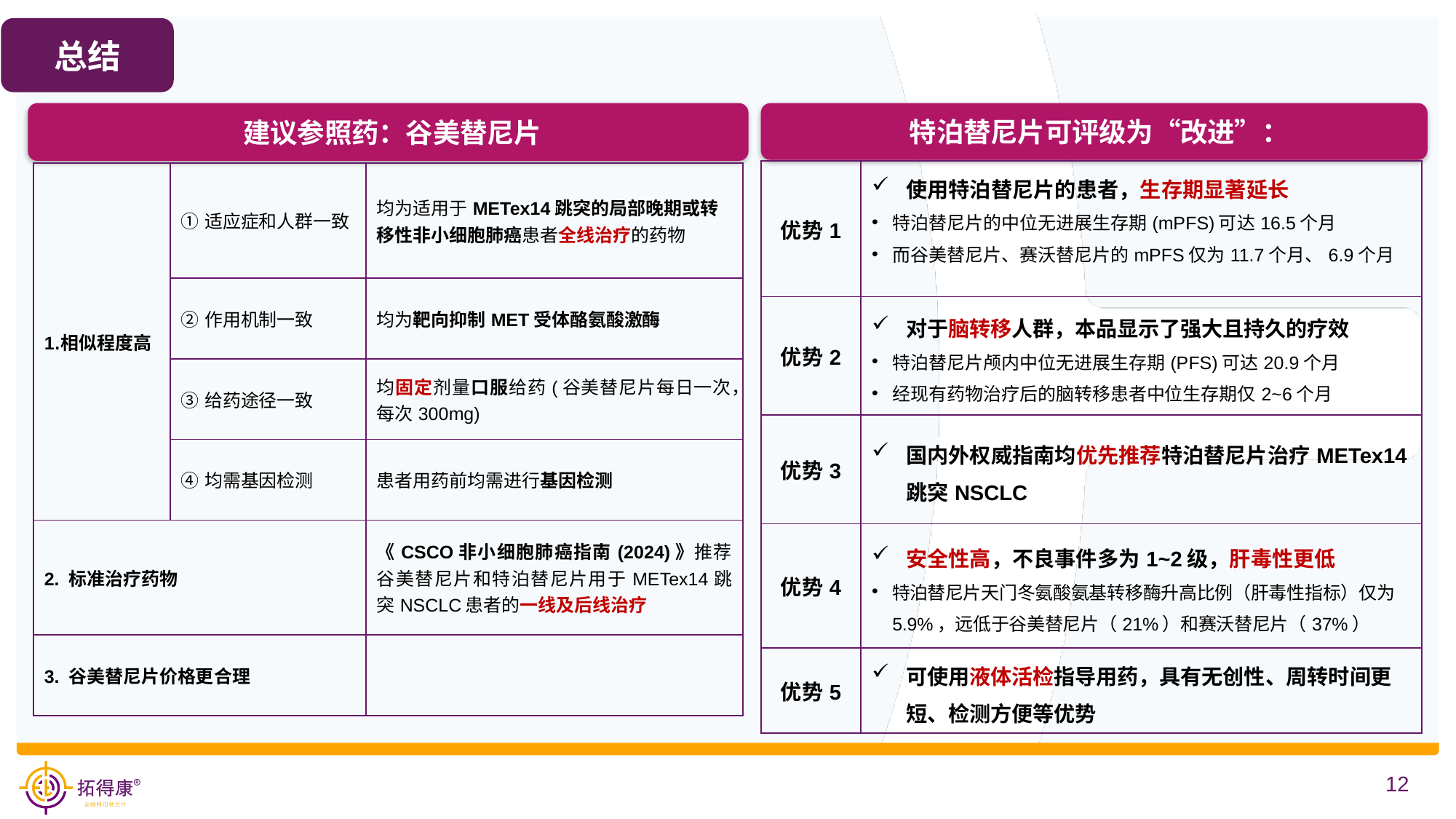

总结
建议参照药：谷美替尼片
特泊替尼片可评级为“改进”：
| 优势1 | 使用特泊替尼片的患者，生存期显著延长 特泊替尼片的中位无进展生存期(mPFS)可达16.5个月 而谷美替尼片、赛沃替尼片的mPFS仅为11.7个月、6.9个月 |
| --- | --- |
| 优势2 | 对于脑转移人群，本品显示了强大且持久的疗效 特泊替尼片颅内中位无进展生存期(PFS)可达20.9个月 经现有药物治疗后的脑转移患者中位生存期仅2~6个月 |
| 优势3 | 国内外权威指南均优先推荐特泊替尼片治疗METex14跳突NSCLC |
| 优势4 | 安全性高，不良事件多为1~2级，肝毒性更低 特泊替尼片天门冬氨酸氨基转移酶升高比例（肝毒性指标）仅为5.9%，远低于谷美替尼片（21%）和赛沃替尼片（37%） |
| 优势5 | 可使用液体活检指导用药，具有无创性、周转时间更短、检测方便等优势 |
| 相似程度高 | ①适应症和人群一致 | 均为适用于METex14跳突的局部晚期或转移性非小细胞肺癌患者全线治疗的药物 |
| --- | --- | --- |
|  | ②作用机制一致 | 均为靶向抑制MET受体酪氨酸激酶 |
|  | ③给药途径一致 | 均固定剂量口服给药(谷美替尼片每日一次，每次300mg) |
|  | ④均需基因检测 | 患者用药前均需进行基因检测 |
| 2. 标准治疗药物 |  | 《CSCO非小细胞肺癌指南(2024)》推荐谷美替尼片和特泊替尼片用于METex14跳突NSCLC患者的一线及后线治疗 |
| 3. 谷美替尼片价格更合理 |  |  |
12